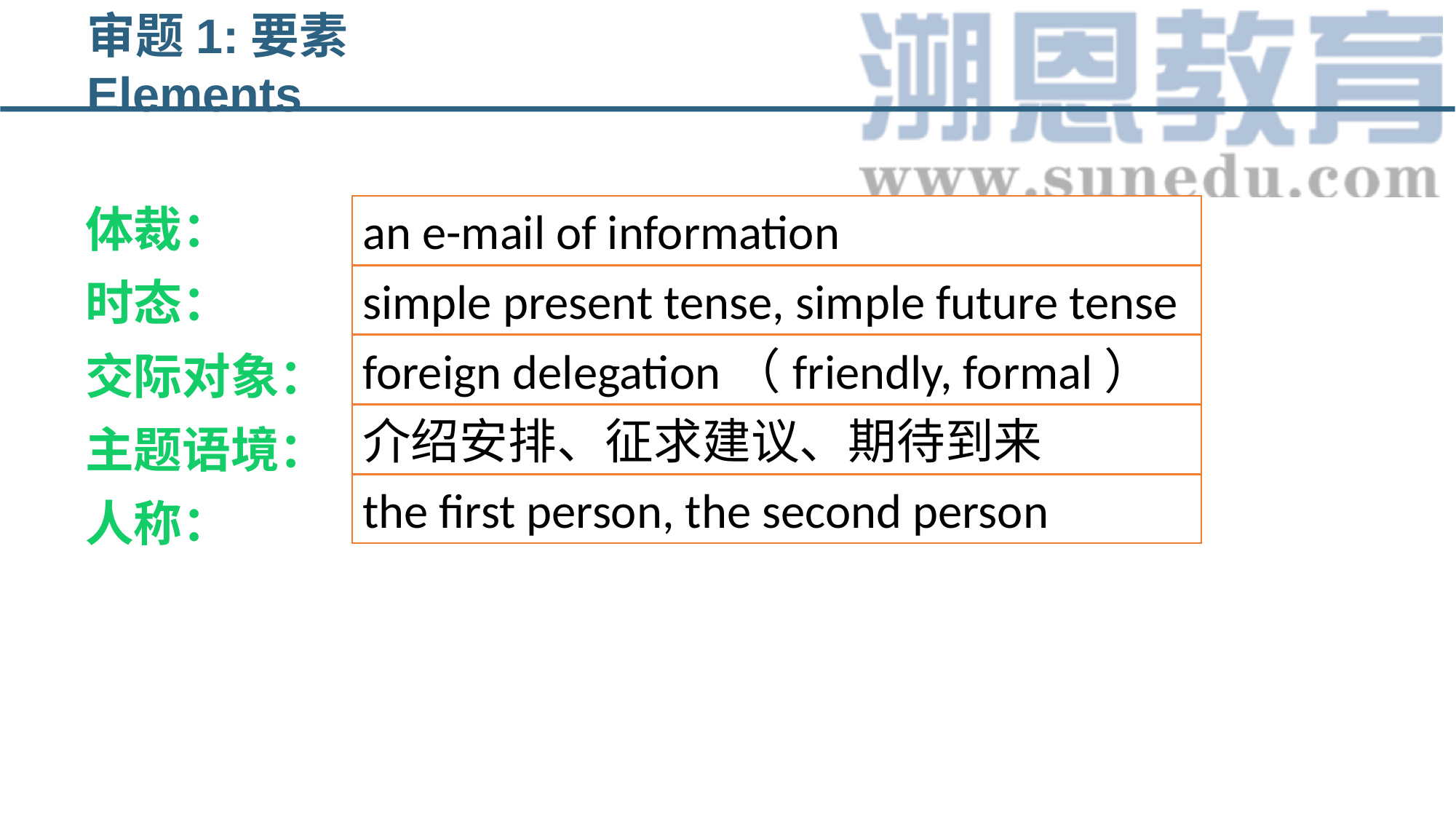

审题1:要素 Elements

体裁：
时态：
交际对象：
主题语境：
人称：
an e-mail of information
simple present tense, simple future tense
foreign delegation（friendly, formal）
介绍安排、征求建议、期待到来
the first person, the second person